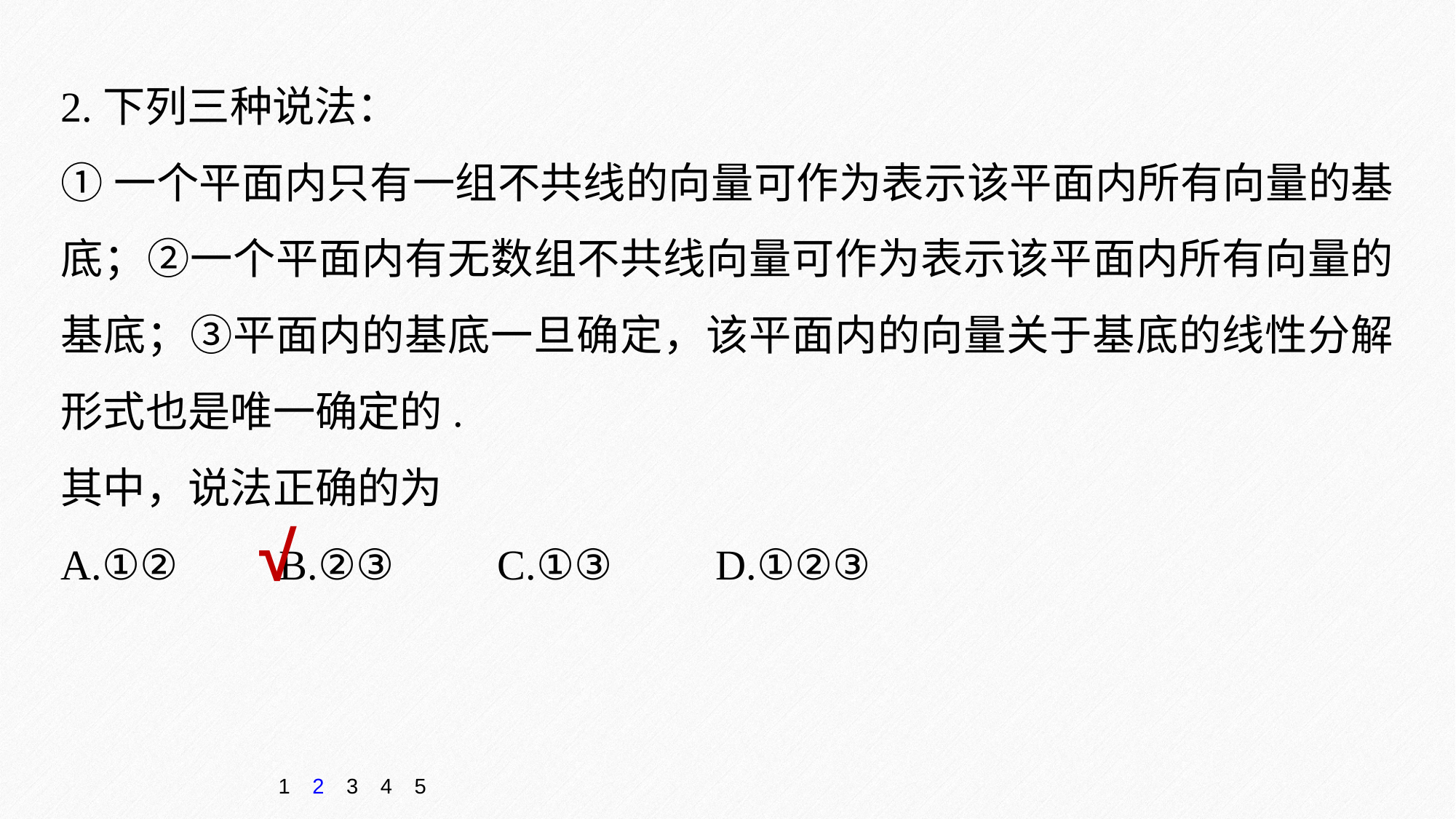

2.下列三种说法：
①一个平面内只有一组不共线的向量可作为表示该平面内所有向量的基底；②一个平面内有无数组不共线向量可作为表示该平面内所有向量的基底；③平面内的基底一旦确定，该平面内的向量关于基底的线性分解形式也是唯一确定的.
其中，说法正确的为
A.①②  	B.②③  	C.①③  	D.①②③
√
1
2
3
4
5